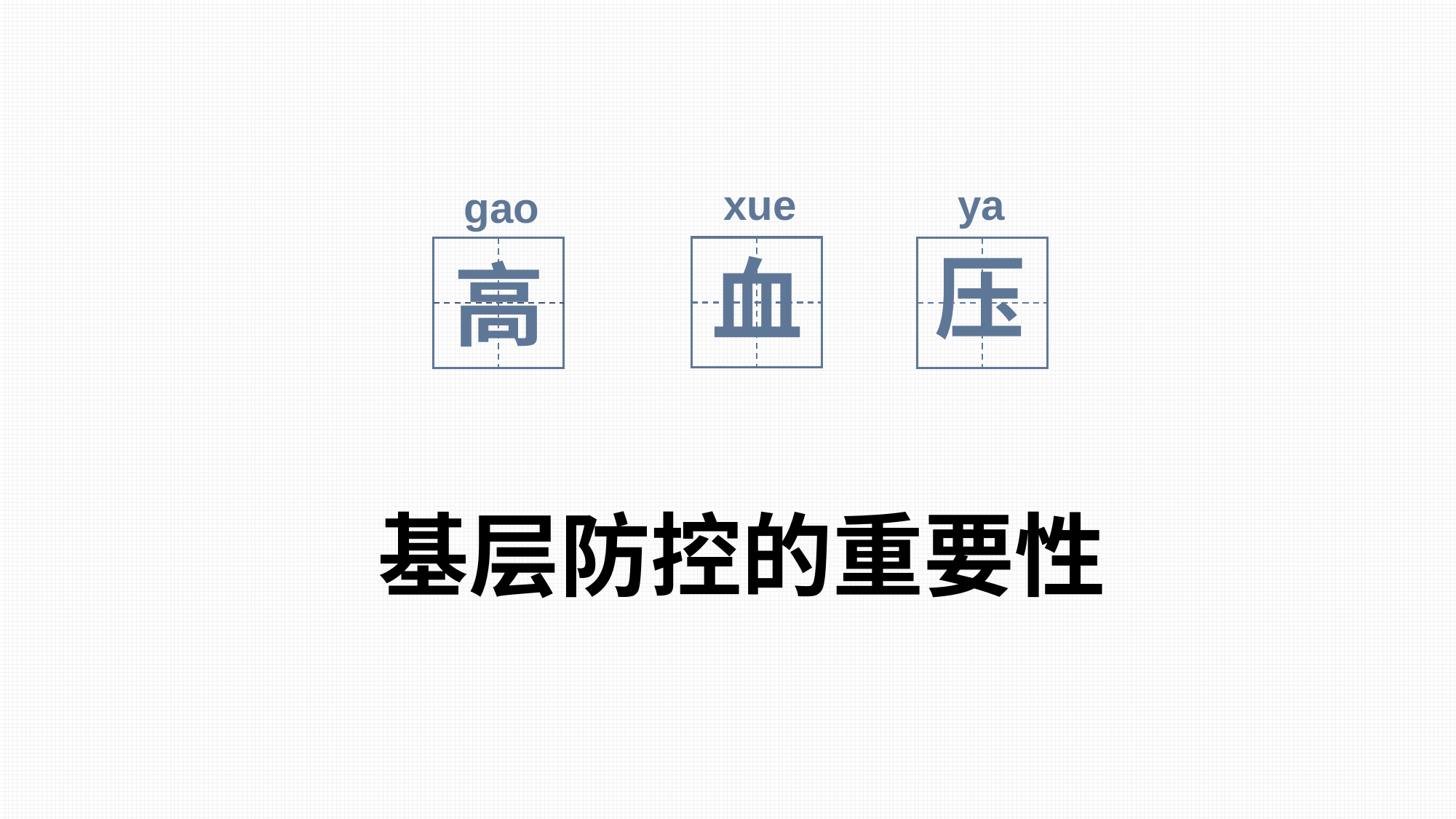

xue
ya
gao
压

血

高
基层防控的重要性